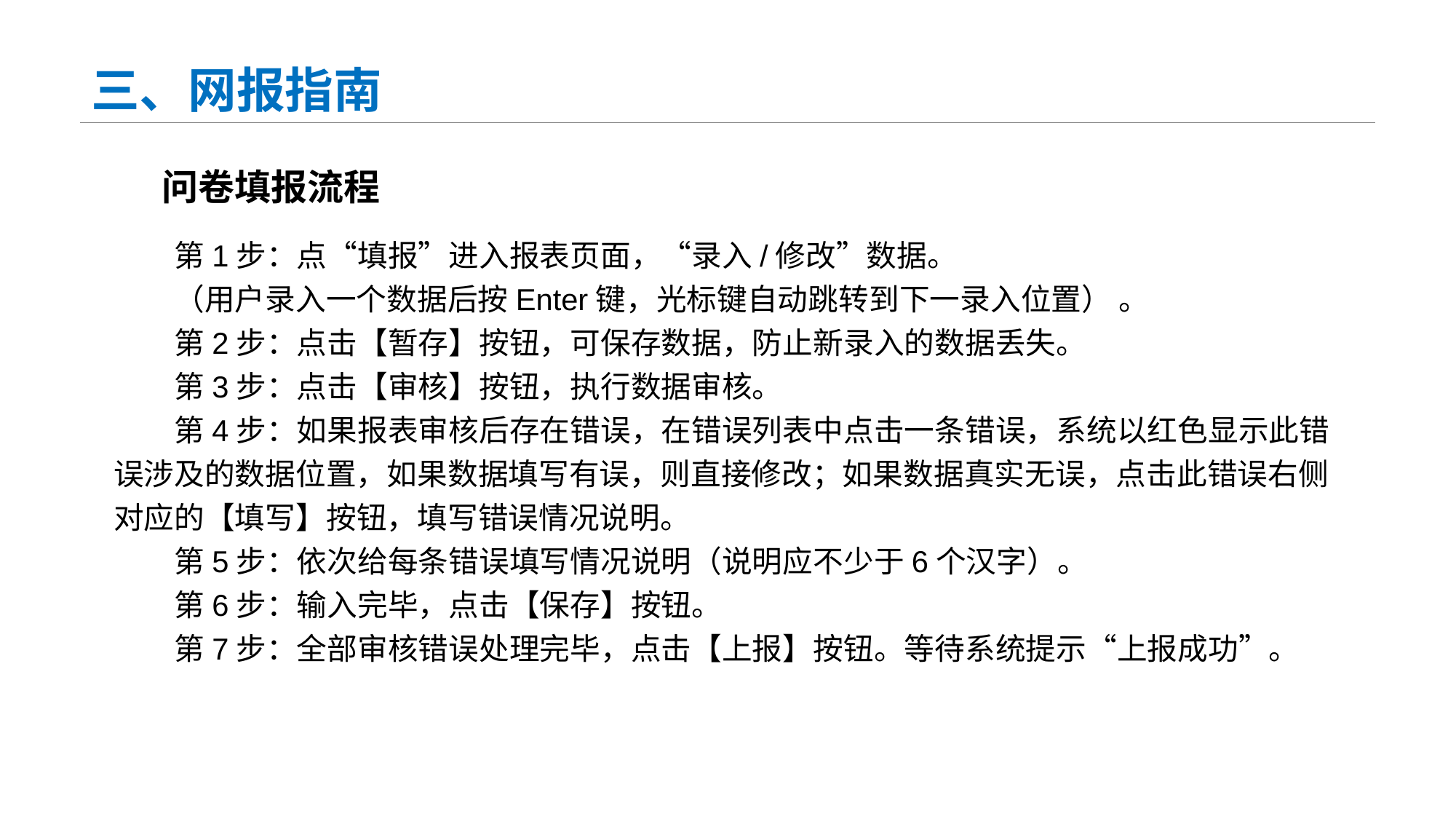

# 三、网报指南
问卷填报流程

第1步：点“填报”进入报表页面，“录入/修改”数据。
（用户录入一个数据后按Enter键，光标键自动跳转到下一录入位置） 。
第2步：点击【暂存】按钮，可保存数据，防止新录入的数据丢失。
第3步：点击【审核】按钮，执行数据审核。
第4步：如果报表审核后存在错误，在错误列表中点击一条错误，系统以红色显示此错误涉及的数据位置，如果数据填写有误，则直接修改；如果数据真实无误，点击此错误右侧对应的【填写】按钮，填写错误情况说明。
第5步：依次给每条错误填写情况说明（说明应不少于6个汉字）。
第6步：输入完毕，点击【保存】按钮。
第7步：全部审核错误处理完毕，点击【上报】按钮。等待系统提示“上报成功”。